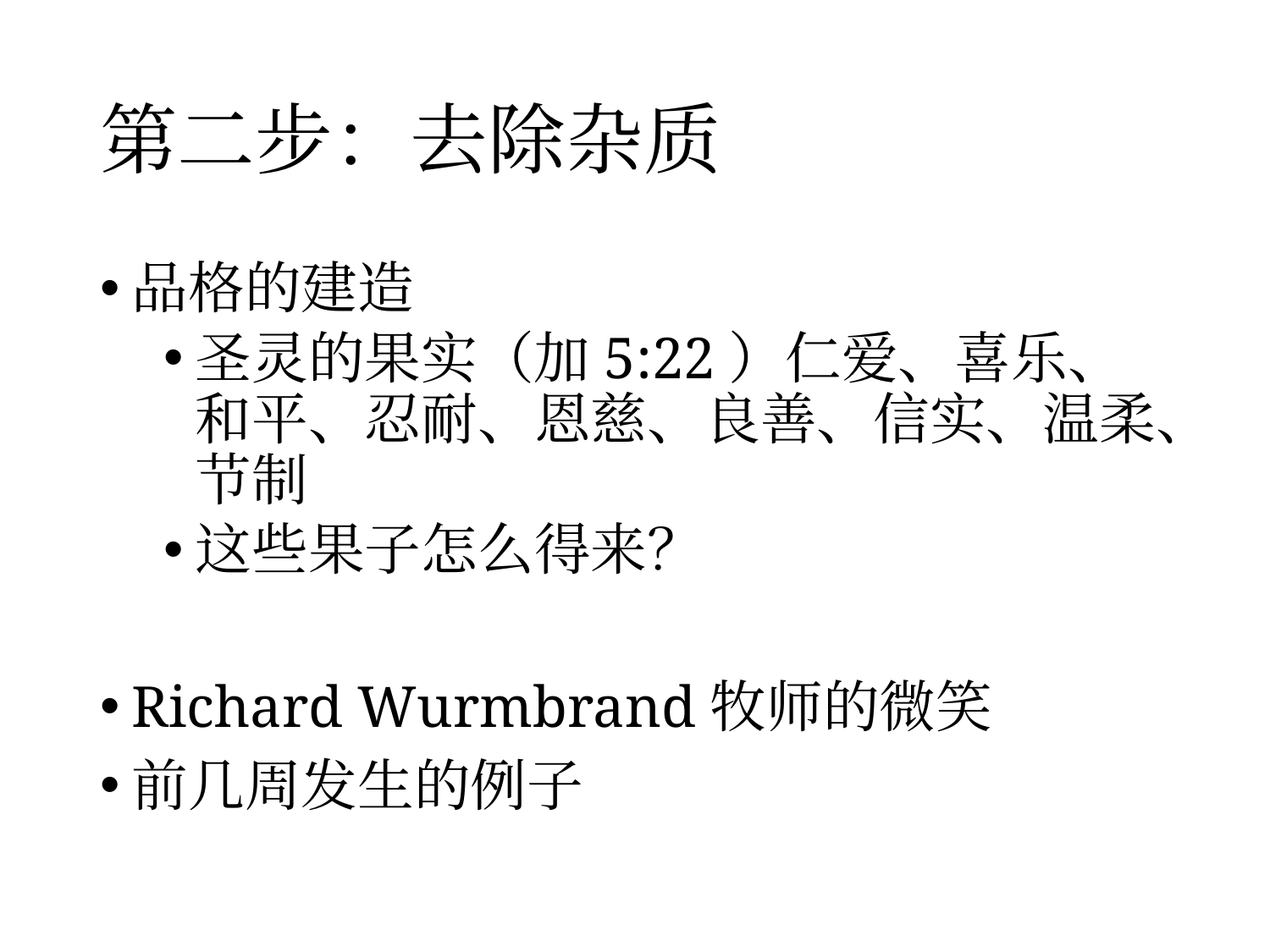

# 第二步：去除杂质
品格的建造
圣灵的果实（加5:22）仁爱、喜乐、和平、忍耐、恩慈、良善、信实、温柔、节制
这些果子怎么得来？

Richard Wurmbrand牧师的微笑
前几周发生的例子